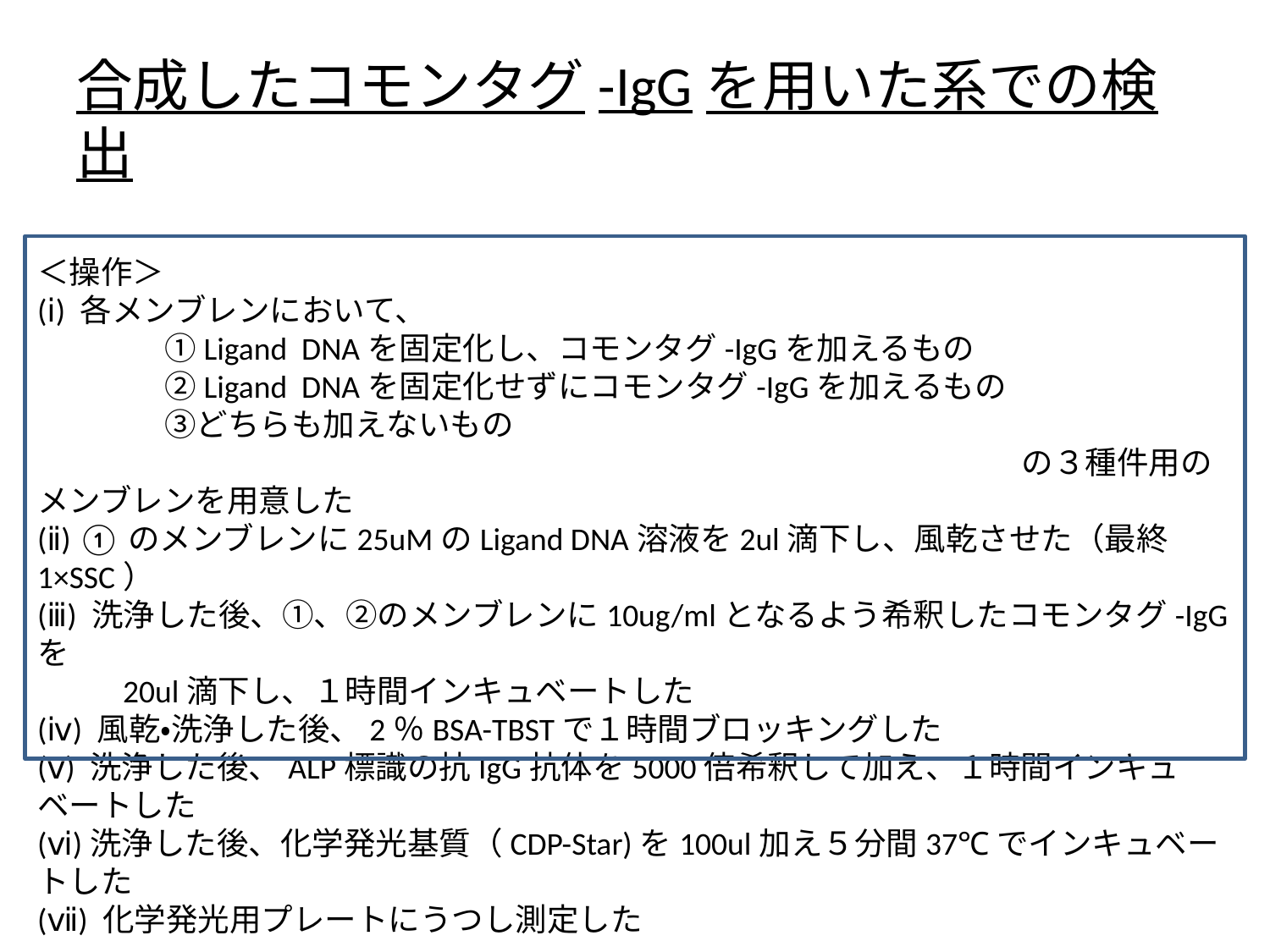

# 合成したコモンタグ-IgGを用いた系での検出

＜操作＞
(ⅰ) 各メンブレンにおいて、
　　　　①Ligand  DNAを固定化し、コモンタグ-IgGを加えるもの
　　　　②Ligand  DNAを固定化せずにコモンタグ-IgGを加えるもの
　　　　③どちらも加えないもの
　　　　　　　　　　　　　　　　　　　　　　　　　　　　　　　の３種件用のメンブレンを用意した
(ⅱ) ①のメンブレンに25uMのLigand DNA溶液を2ul滴下し、風乾させた（最終1×SSC）
(ⅲ) 洗浄した後、①、②のメンブレンに10ug/mlとなるよう希釈したコモンタグ-IgGを
　　  20ul滴下し、１時間インキュベートした
(ⅳ) 風乾・洗浄した後、2％BSA-TBSTで１時間ブロッキングした
(ⅴ) 洗浄した後、ALP標識の抗IgG抗体を5000倍希釈して加え、１時間インキュベートした
(ⅵ)洗浄した後、化学発光基質（CDP-Star)を100ul加え５分間37℃でインキュベートした
(ⅶ) 化学発光用プレートにうつし測定した